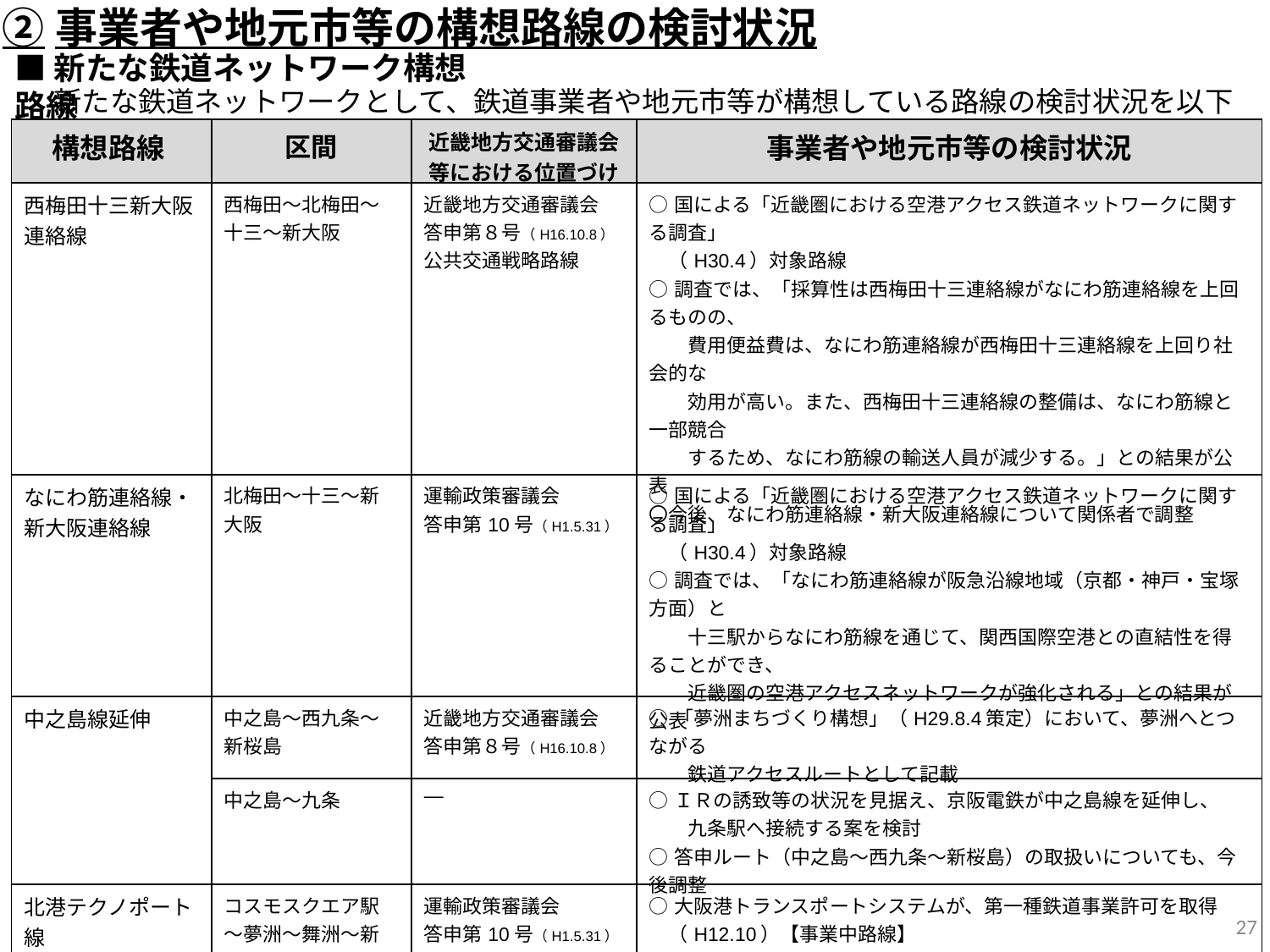

②事業者や地元市等の構想路線の検討状況
■新たな鉄道ネットワーク構想路線
　新たな鉄道ネットワークとして、鉄道事業者や地元市等が構想している路線の検討状況を以下に示す
| 構想路線 | 区間 | 近畿地方交通審議会等における位置づけ | 事業者や地元市等の検討状況 |
| --- | --- | --- | --- |
| 西梅田十三新大阪連絡線 | 西梅田～北梅田～十三～新大阪 | 近畿地方交通審議会 答申第８号（H16.10.8） 公共交通戦略路線 | ○国による「近畿圏における空港アクセス鉄道ネットワークに関する調査」 　（H30.4）対象路線 ○調査では、「採算性は西梅田十三連絡線がなにわ筋連絡線を上回るものの、 　　費用便益費は、なにわ筋連絡線が西梅田十三連絡線を上回り社会的な 　　効用が高い。また、西梅田十三連絡線の整備は、なにわ筋線と一部競合 　　するため、なにわ筋線の輸送人員が減少する。」との結果が公表 〇今後、なにわ筋連絡線・新大阪連絡線について関係者で調整 |
| なにわ筋連絡線・新大阪連絡線 | 北梅田～十三～新大阪 | 運輸政策審議会 答申第10号（H1.5.31） | ○国による「近畿圏における空港アクセス鉄道ネットワークに関する調査」 　（H30.4）対象路線 ○調査では、「なにわ筋連絡線が阪急沿線地域（京都・神戸・宝塚方面）と 　　十三駅からなにわ筋線を通じて、関西国際空港との直結性を得ることができ、 　　近畿圏の空港アクセスネットワークが強化される」との結果が公表 |
| 中之島線延伸 | 中之島～西九条～新桜島 | 近畿地方交通審議会 答申第８号（H16.10.8） | ○「夢洲まちづくり構想」（H29.8.4策定）において、夢洲へとつながる 　　鉄道アクセスルートとして記載 |
|  | 中之島～九条 | ― | ○ＩＲの誘致等の状況を見据え、京阪電鉄が中之島線を延伸し、 　　九条駅へ接続する案を検討 ○答申ルート（中之島～西九条～新桜島）の取扱いについても、今後調整 |
| 北港テクノポート線 | コスモスクエア駅～夢洲～舞洲～新桜島 | 運輸政策審議会 答申第10号（H1.5.31） | ○大阪港トランスポートシステムが、第一種鉄道事業許可を取得 　（H12.10）【事業中路線】 ○「夢洲まちづくり構想」（H29.8.4策定）において、夢洲駅を起点とする 　　鉄道アクセスルートとして記載 ○2025年の大阪・関西万博決定後、大阪市は、2024年の開業を目指し、 　 コスモスクエア～夢洲間の取組みを進めることを公表 |
| 桜島線延伸 | ユニバーサルシティ駅～桜島～舞洲～夢洲 | ― | ○「夢洲まちづくり構想」（H29.8.4策定）において、夢洲駅を起点とする 　　鉄道アクセスルートとして記載 |
| 大阪空港線 | 曽根～（仮称）大阪空港 | ― | ○国による「近畿圏における空港アクセス鉄道ネットワークに関する調査」 　（H30.4）対象路線 ○調査では、「採算性の向上策の検討が必要。40年間で黒字転換する 　　可能性が低い」との結果が公表 |
27